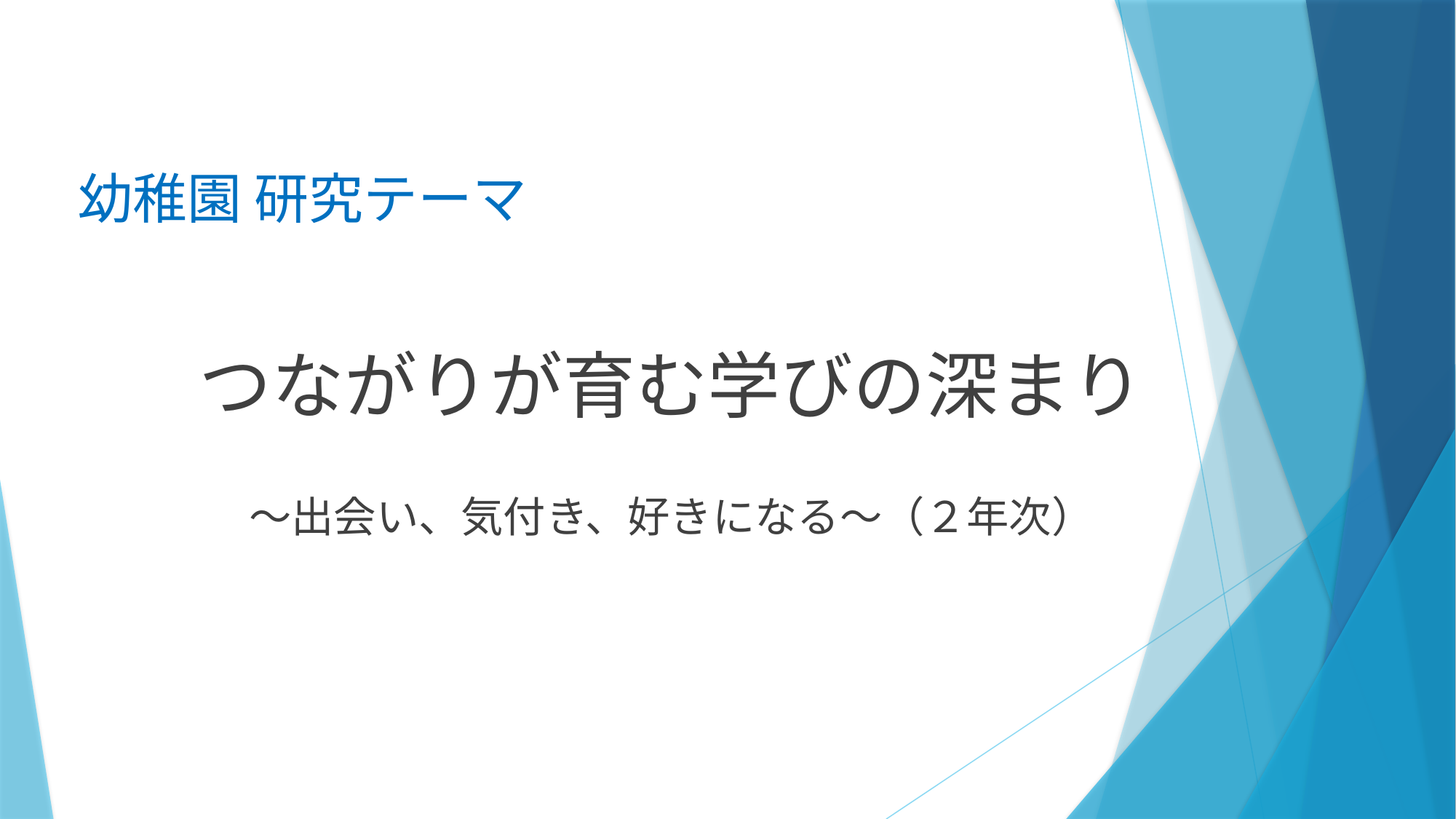

# 幼稚園 研究テーマ
つながりが育む学びの深まり

～出会い、気付き、好きになる～（２年次）